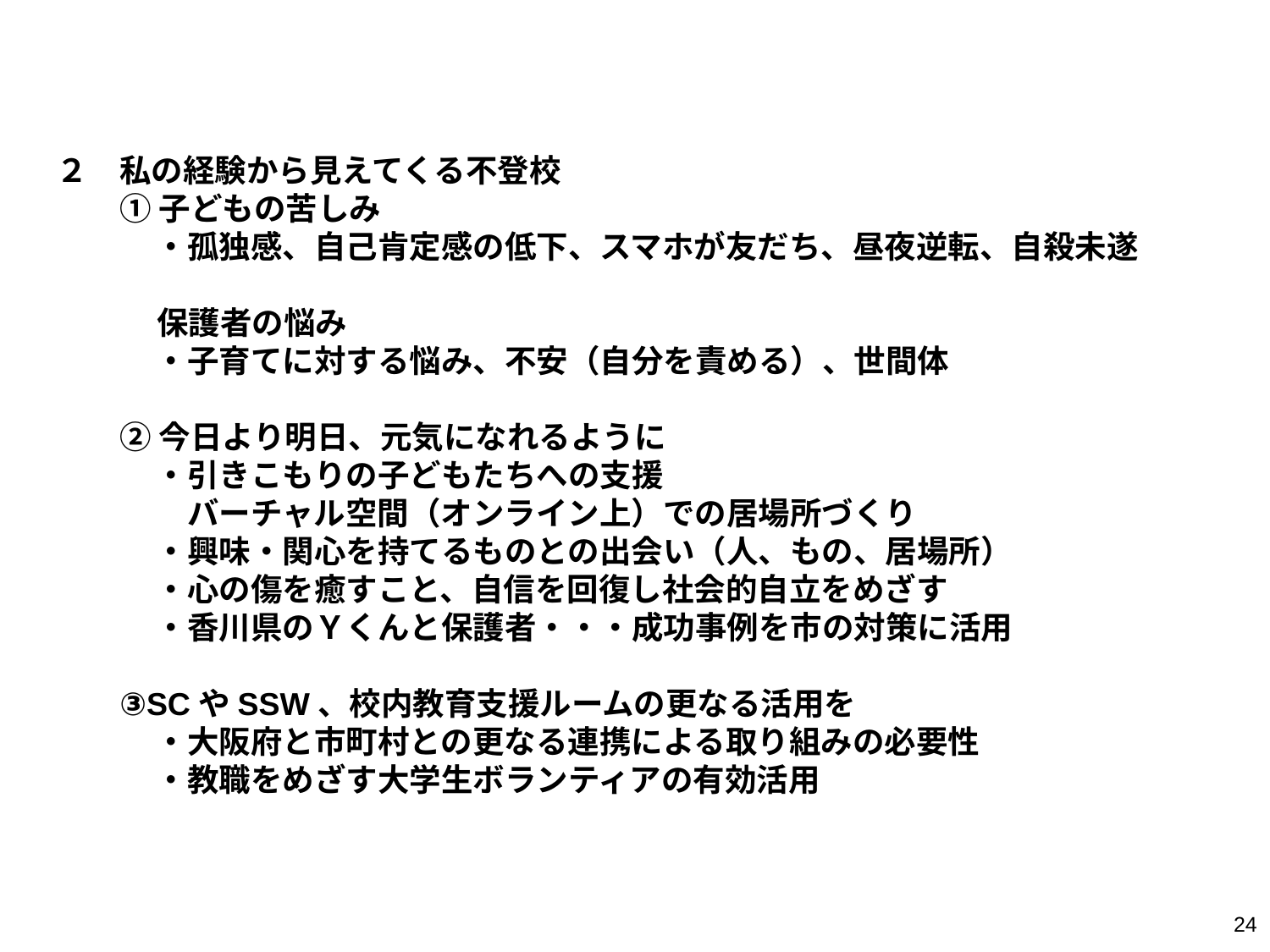

２　私の経験から見えてくる不登校
①子どもの苦しみ
・孤独感、自己肯定感の低下、スマホが友だち、昼夜逆転、自殺未遂

　保護者の悩み
・子育てに対する悩み、不安（自分を責める）、世間体

②今日より明日、元気になれるように
・引きこもりの子どもたちへの支援
　バーチャル空間（オンライン上）での居場所づくり
・興味・関心を持てるものとの出会い（人、もの、居場所）
・心の傷を癒すこと、自信を回復し社会的自立をめざす
・香川県のＹくんと保護者・・・成功事例を市の対策に活用

③SCやSSW、校内教育支援ルームの更なる活用を
・大阪府と市町村との更なる連携による取り組みの必要性
・教職をめざす大学生ボランティアの有効活用
24